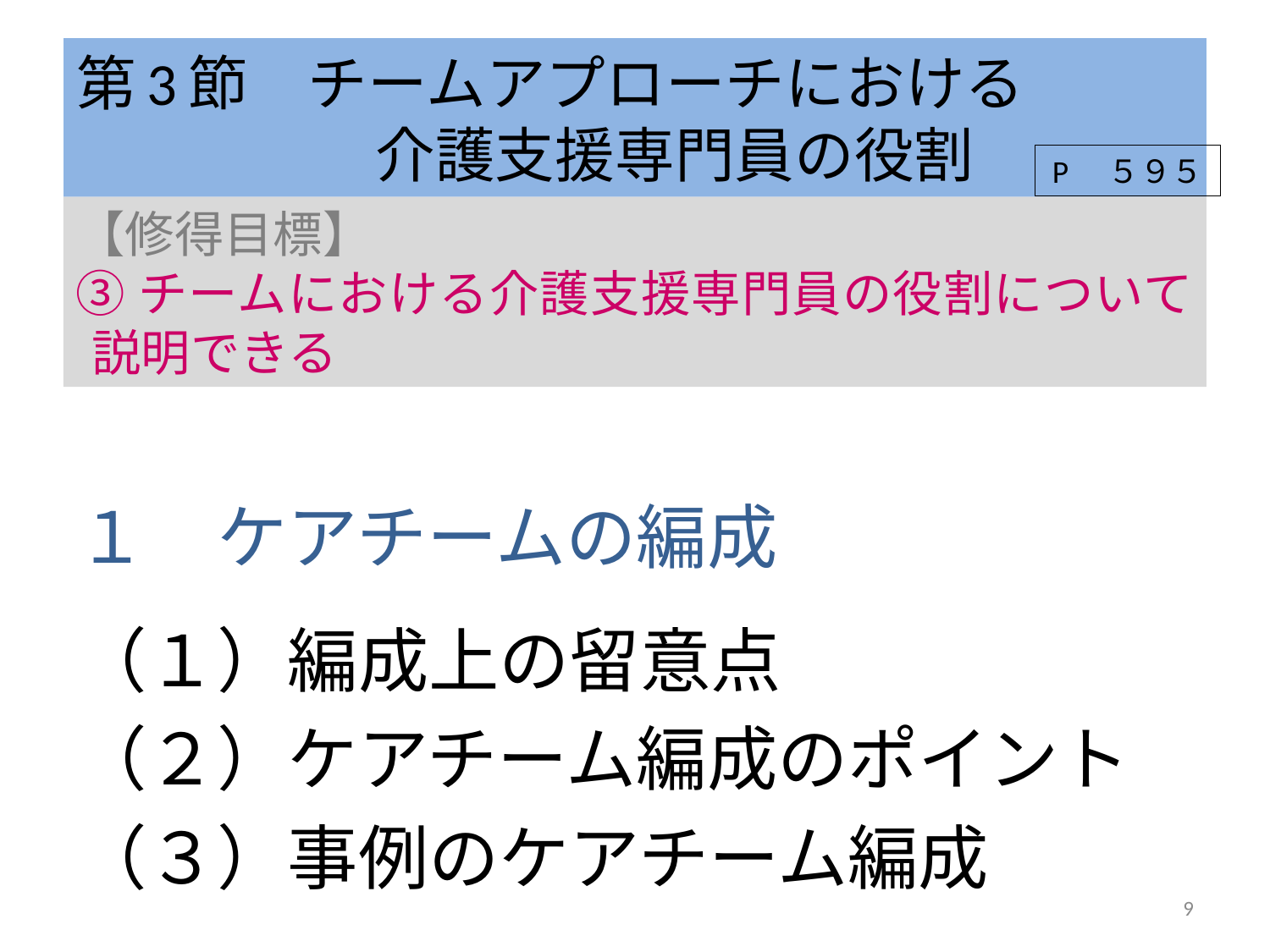

# 第3節　チームアプローチにおける 　　　　　介護支援専門員の役割
P　５９５
【修得目標】
③チームにおける介護支援専門員の役割について説明できる
１　ケアチームの編成

（１）編成上の留意点
（２）ケアチーム編成のポイント
（３）事例のケアチーム編成

9